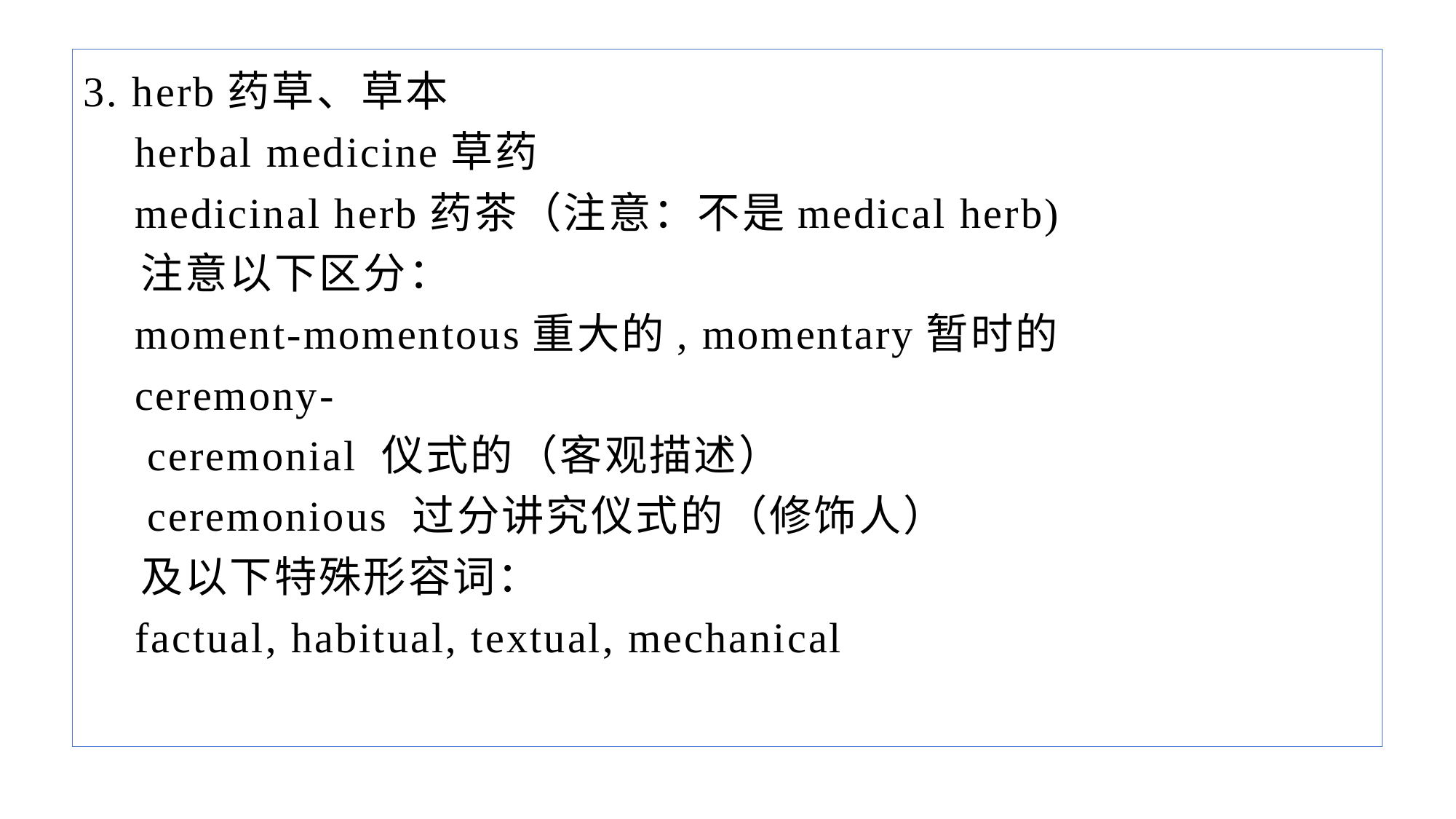

3. herb药草、草本
    herbal medicine草药
    medicinal herb药茶（注意：不是medical herb)
    注意以下区分：
    moment-momentous重大的, momentary暂时的
    ceremony-
     ceremonial 仪式的（客观描述）
     ceremonious 过分讲究仪式的（修饰人）
    及以下特殊形容词：
    factual, habitual, textual, mechanical